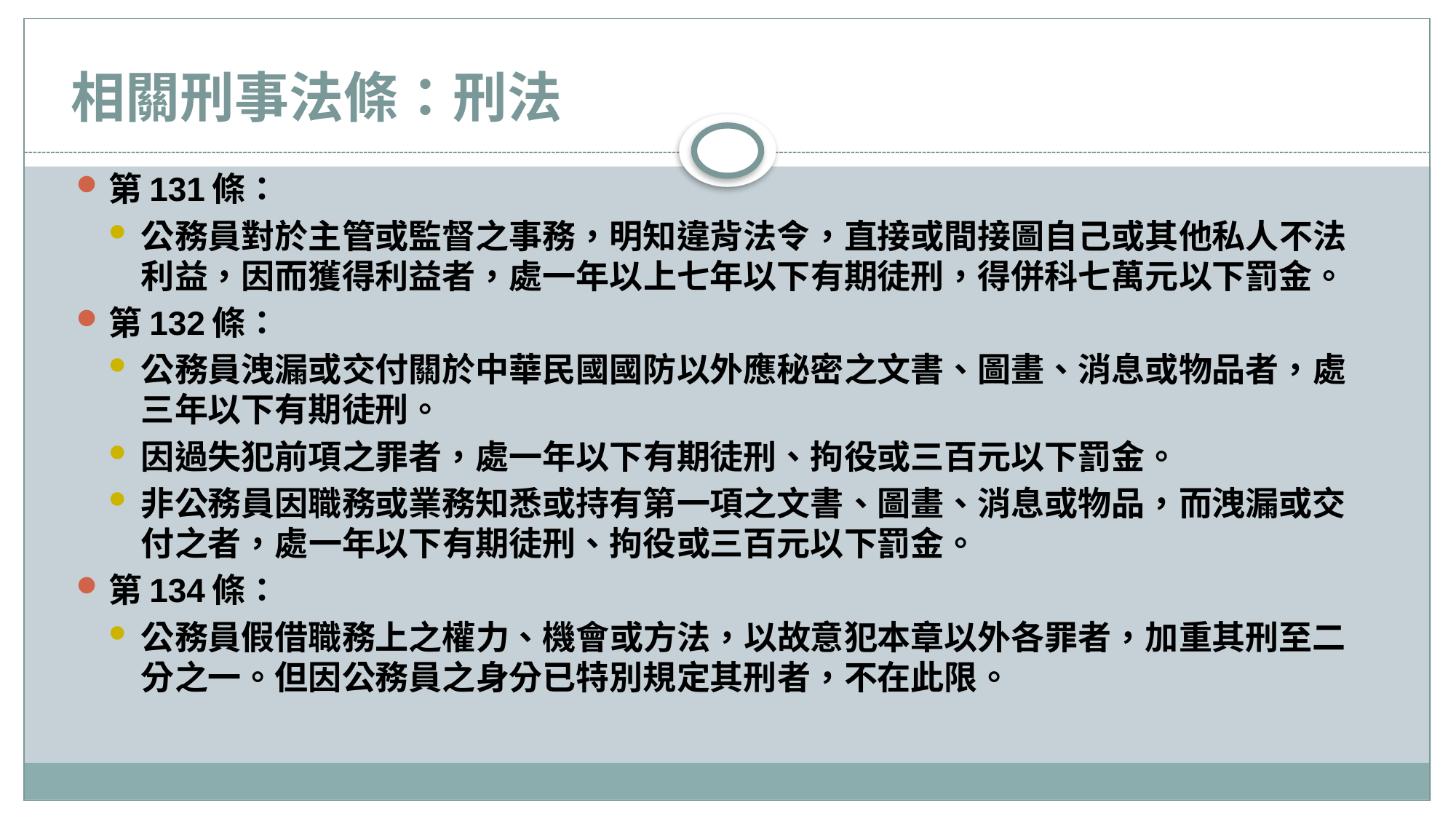

# 相關刑事法條：刑法
第131條：
公務員對於主管或監督之事務，明知違背法令，直接或間接圖自己或其他私人不法利益，因而獲得利益者，處一年以上七年以下有期徒刑，得併科七萬元以下罰金。
第132條：
公務員洩漏或交付關於中華民國國防以外應秘密之文書、圖畫、消息或物品者，處三年以下有期徒刑。
因過失犯前項之罪者，處一年以下有期徒刑、拘役或三百元以下罰金。
非公務員因職務或業務知悉或持有第一項之文書、圖畫、消息或物品，而洩漏或交付之者，處一年以下有期徒刑、拘役或三百元以下罰金。
第134條：
公務員假借職務上之權力、機會或方法，以故意犯本章以外各罪者，加重其刑至二分之一。但因公務員之身分已特別規定其刑者，不在此限。